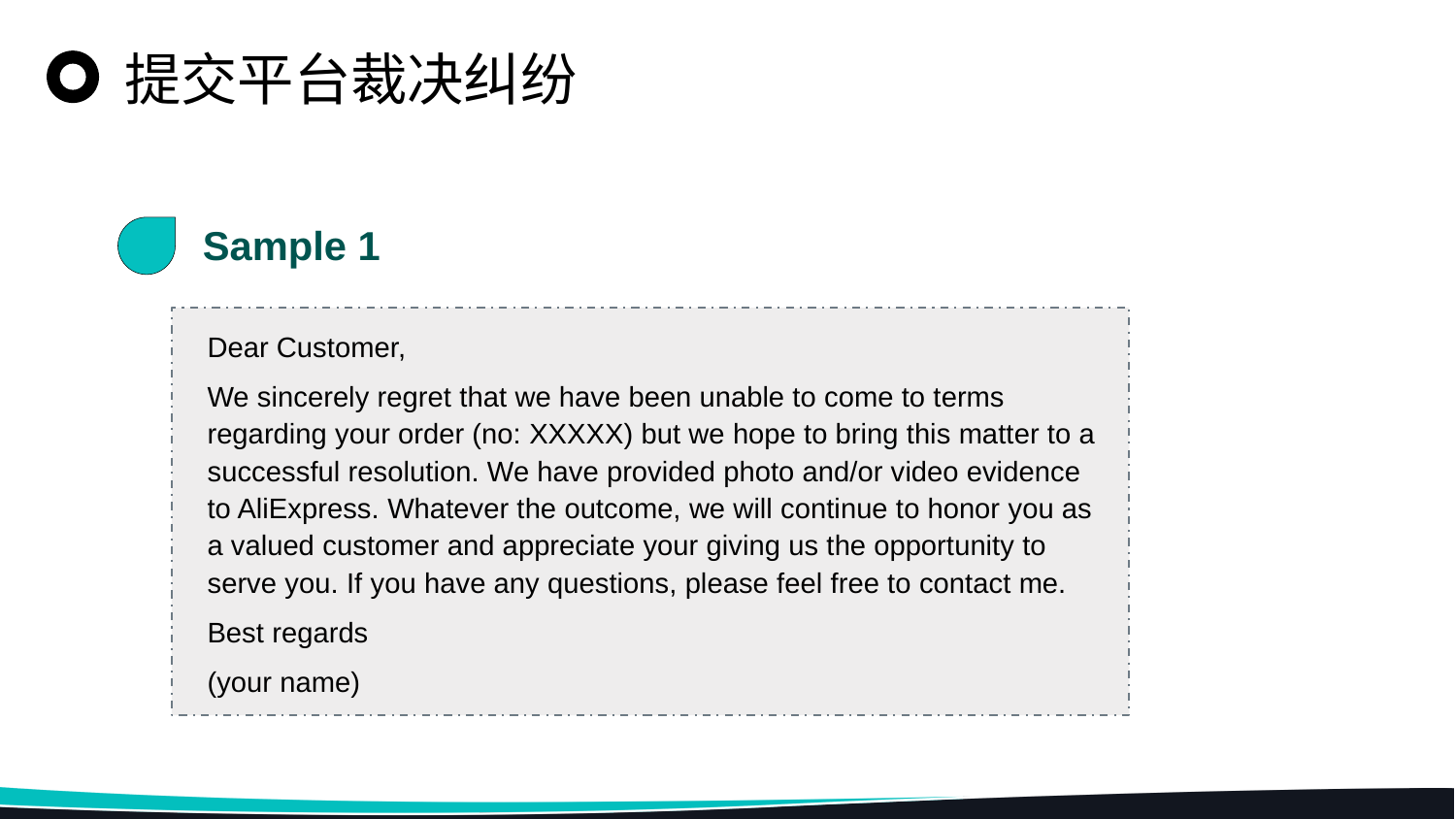

提交平台裁决纠纷
Sample 1

Dear Customer,
We sincerely regret that we have been unable to come to terms regarding your order (no: XXXXX) but we hope to bring this matter to a successful resolution. We have provided photo and/or video evidence to AliExpress. Whatever the outcome, we will continue to honor you as a valued customer and appreciate your giving us the opportunity to serve you. If you have any questions, please feel free to contact me.
Best regards
(your name)